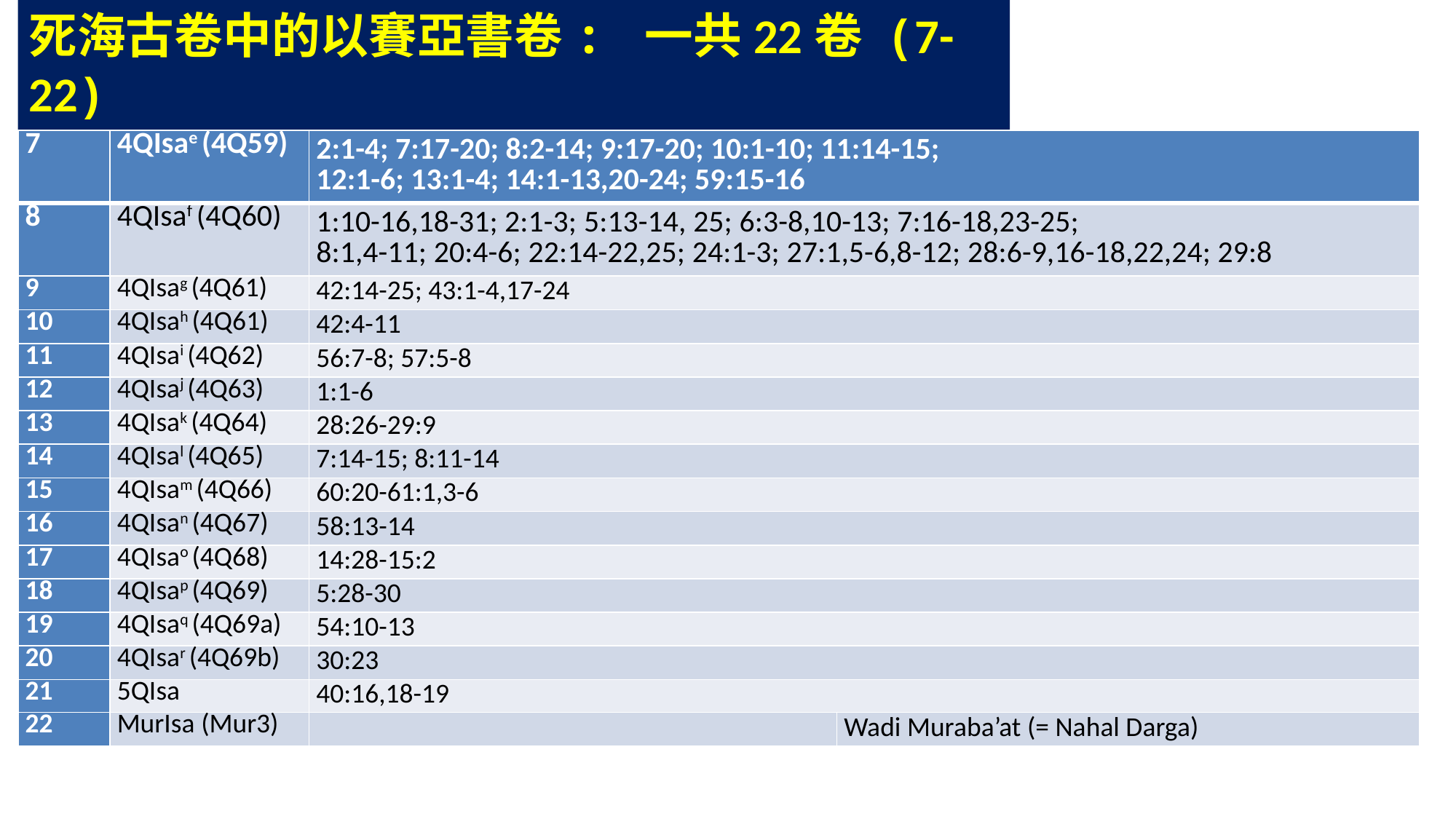

死海古卷中的以賽亞書卷: 一共22卷 (7-22)
Isaiah Scrolls from Qumran: total 22 copies (7-22)
| 7 | 4QIsae (4Q59) | 2:1-4; 7:17-20; 8:2-14; 9:17-20; 10:1-10; 11:14-15; 12:1-6; 13:1-4; 14:1-13,20-24; 59:15-16 |  |
| --- | --- | --- | --- |
| 8 | 4QIsaf (4Q60) | 1:10-16,18-31; 2:1-3; 5:13-14, 25; 6:3-8,10-13; 7:16-18,23-25; 8:1,4-11; 20:4-6; 22:14-22,25; 24:1-3; 27:1,5-6,8-12; 28:6-9,16-18,22,24; 29:8 |  |
| 9 | 4QIsag (4Q61) | 42:14-25; 43:1-4,17-24 |  |
| 10 | 4QIsah (4Q61) | 42:4-11 |  |
| 11 | 4QIsai (4Q62) | 56:7-8; 57:5-8 |  |
| 12 | 4QIsaj (4Q63) | 1:1-6 |  |
| 13 | 4QIsak (4Q64) | 28:26-29:9 |  |
| 14 | 4QIsal (4Q65) | 7:14-15; 8:11-14 |  |
| 15 | 4QIsam (4Q66) | 60:20-61:1,3-6 |  |
| 16 | 4QIsan (4Q67) | 58:13-14 |  |
| 17 | 4QIsao (4Q68) | 14:28-15:2 |  |
| 18 | 4QIsap (4Q69) | 5:28-30 |  |
| 19 | 4QIsaq (4Q69a) | 54:10-13 |  |
| 20 | 4QIsar (4Q69b) | 30:23 |  |
| 21 | 5QIsa | 40:16,18-19 |  |
| 22 | MurIsa (Mur3) |  | Wadi Muraba’at (= Nahal Darga) |